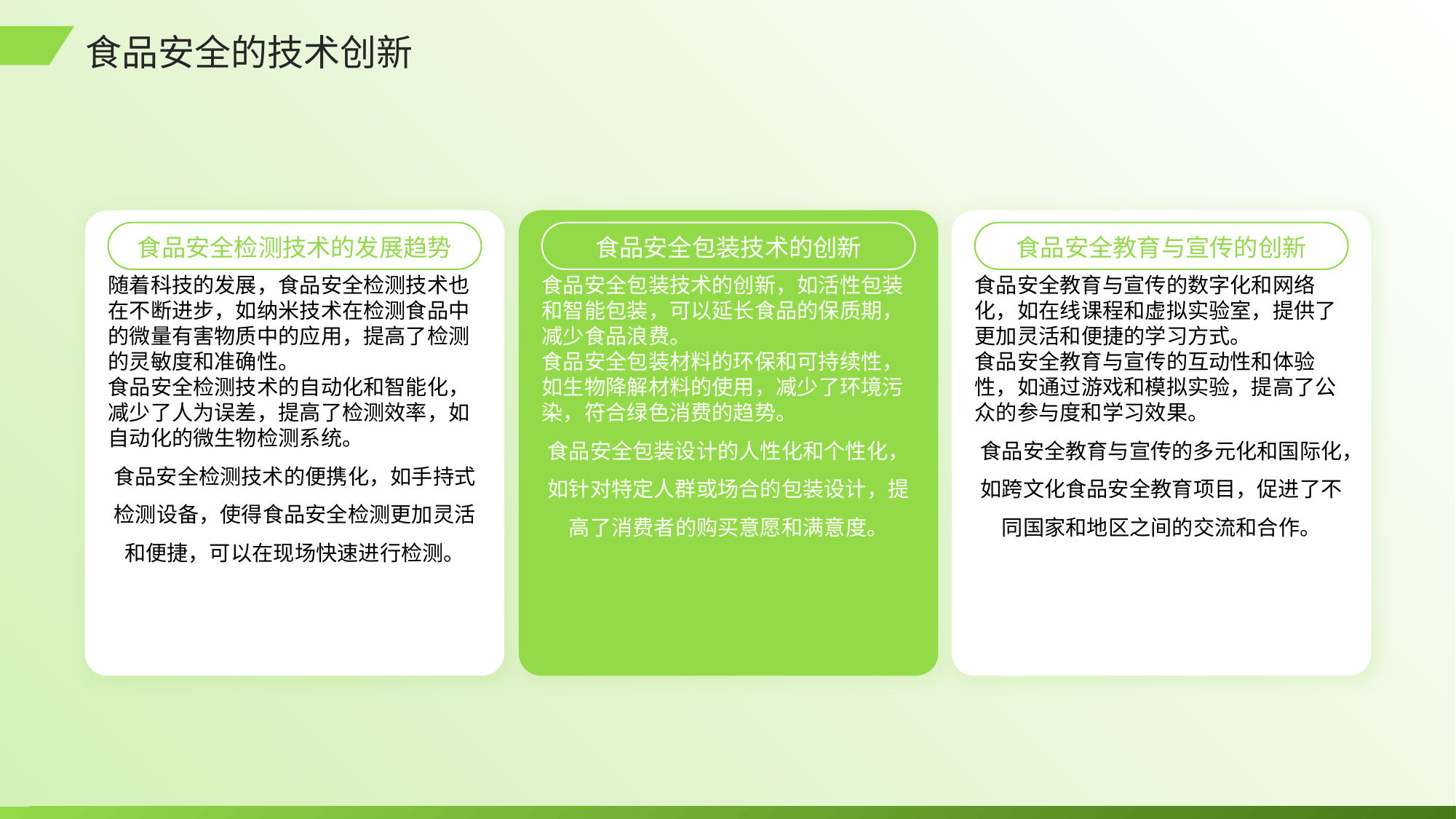

食品安全的技术创新

食品安全检测技术的发展趋势
食品安全包装技术的创新
食品安全教育与宣传的创新
随着科技的发展，食品安全检测技术也在不断进步，如纳米技术在检测食品中的微量有害物质中的应用，提高了检测的灵敏度和准确性。
食品安全检测技术的自动化和智能化，减少了人为误差，提高了检测效率，如自动化的微生物检测系统。
食品安全检测技术的便携化，如手持式检测设备，使得食品安全检测更加灵活和便捷，可以在现场快速进行检测。
食品安全包装技术的创新，如活性包装和智能包装，可以延长食品的保质期，减少食品浪费。
食品安全包装材料的环保和可持续性，如生物降解材料的使用，减少了环境污染，符合绿色消费的趋势。
食品安全包装设计的人性化和个性化，如针对特定人群或场合的包装设计，提高了消费者的购买意愿和满意度。
食品安全教育与宣传的数字化和网络化，如在线课程和虚拟实验室，提供了更加灵活和便捷的学习方式。
食品安全教育与宣传的互动性和体验性，如通过游戏和模拟实验，提高了公众的参与度和学习效果。
食品安全教育与宣传的多元化和国际化，如跨文化食品安全教育项目，促进了不同国家和地区之间的交流和合作。